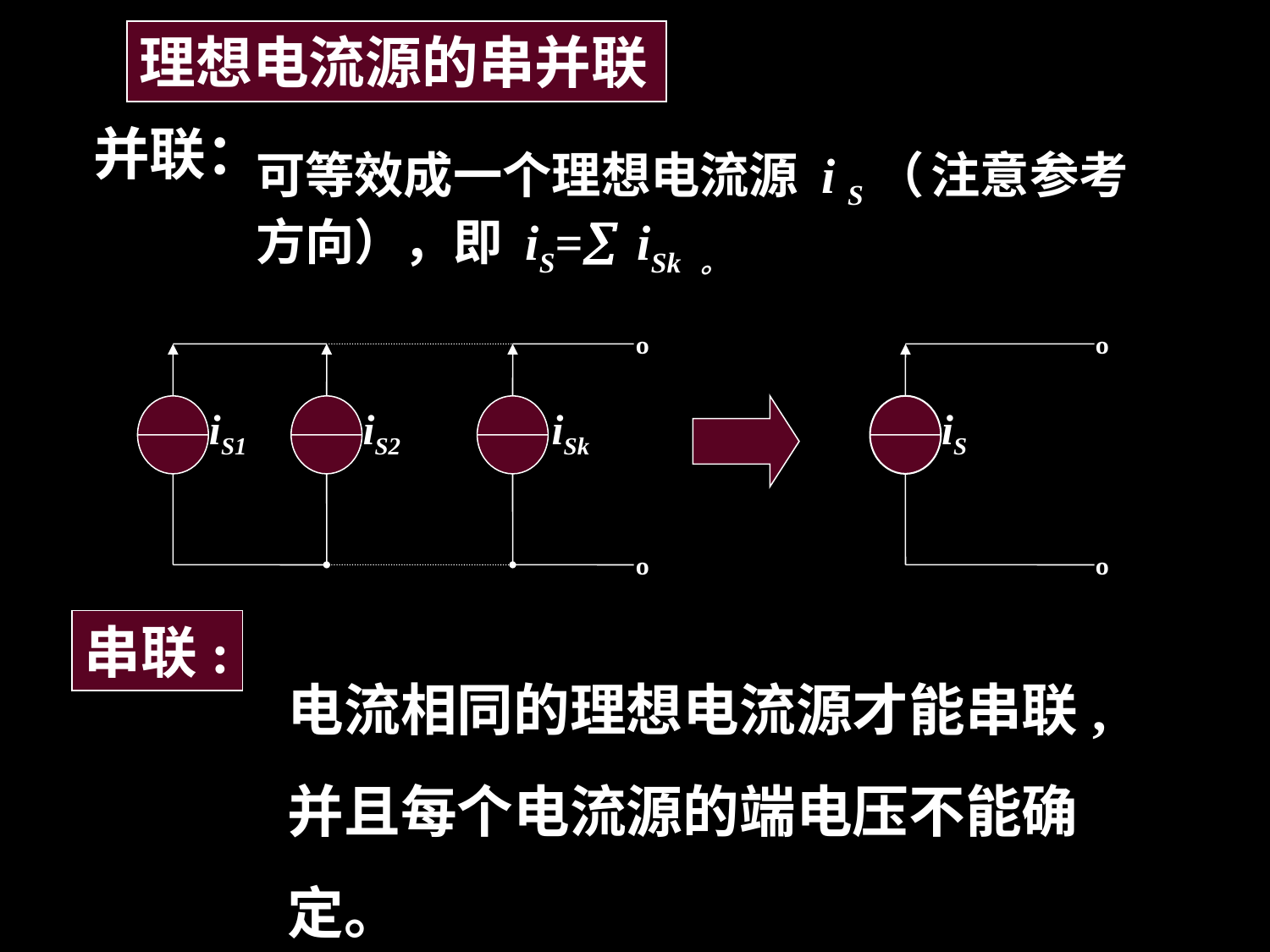

理想电流源的串并联
并联：
可等效成一个理想电流源 i S（ 注意参考方向），即 iS=∑  iSk 。
º
º

iS1

iS2

iSk

iS

º
º

串联:
电流相同的理想电流源才能串联,并且每个电流源的端电压不能确定。